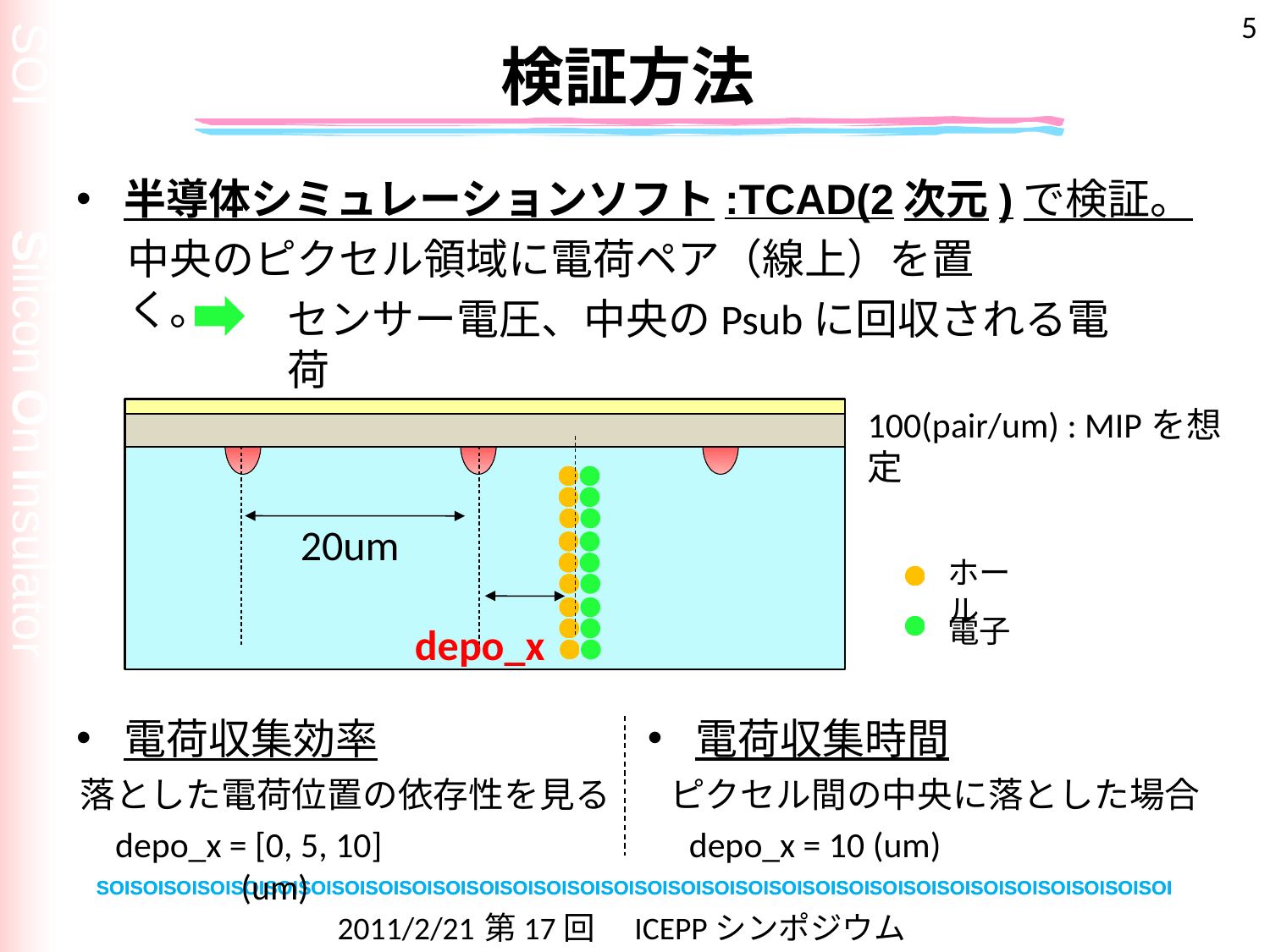

5
# 検証方法
半導体シミュレーションソフト:TCAD(2次元)で検証。
中央のピクセル領域に電荷ペア（線上）を置く。
センサー電圧、中央のPsubに回収される電荷

100(pair/um) : MIPを想定

20um
ホール

電子
depo_x

電荷収集効率
電荷収集時間
落とした電荷位置の依存性を見る
ピクセル間の中央に落とした場合
depo_x = [0, 5, 10]　(um)
depo_x = 10 (um)
2011/2/21
第17回　ICEPPシンポジウム